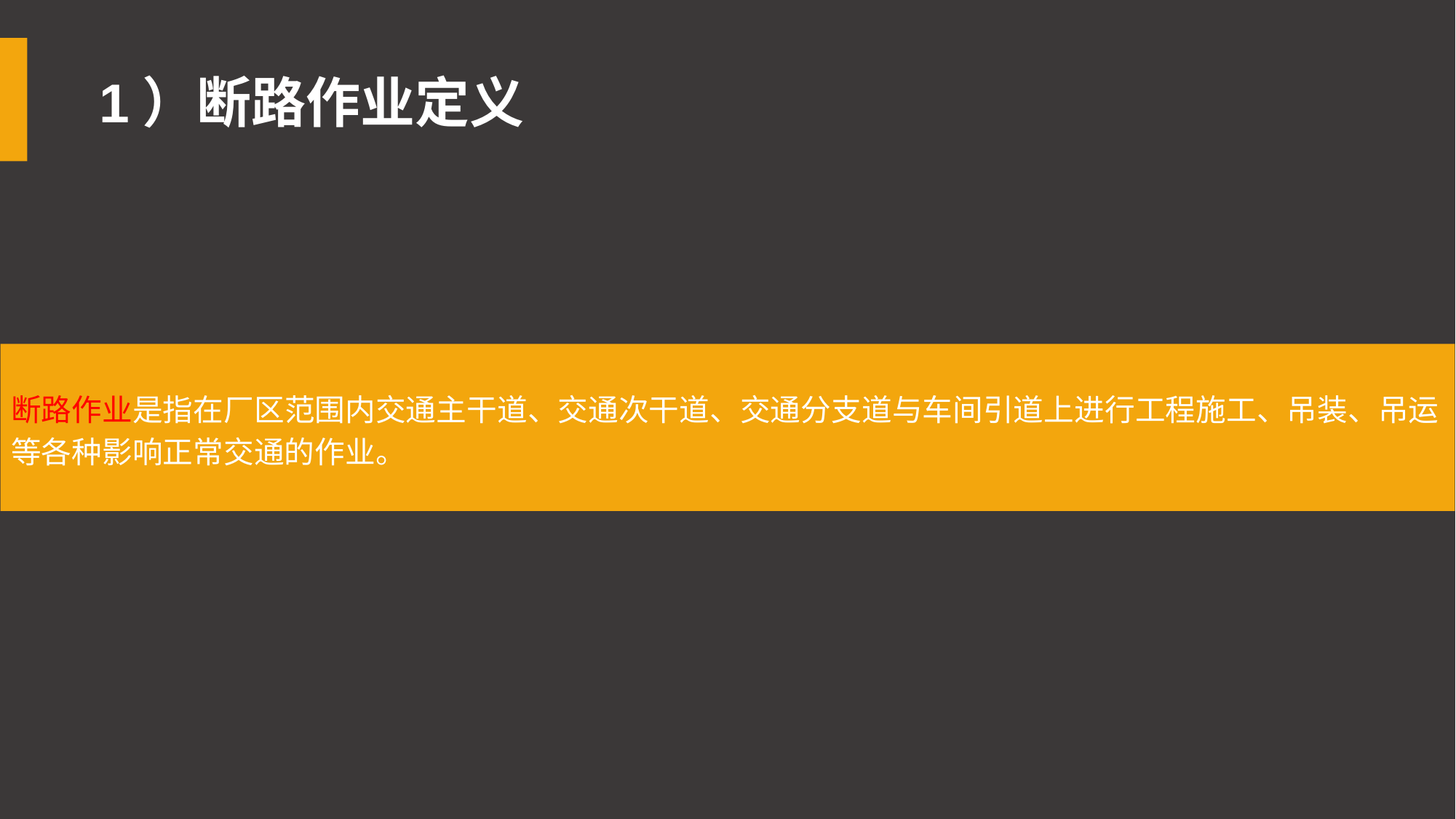

1）断路作业定义
断路作业是指在厂区范围内交通主干道、交通次干道、交通分支道与车间引道上进行工程施工、吊装、吊运等各种影响正常交通的作业。